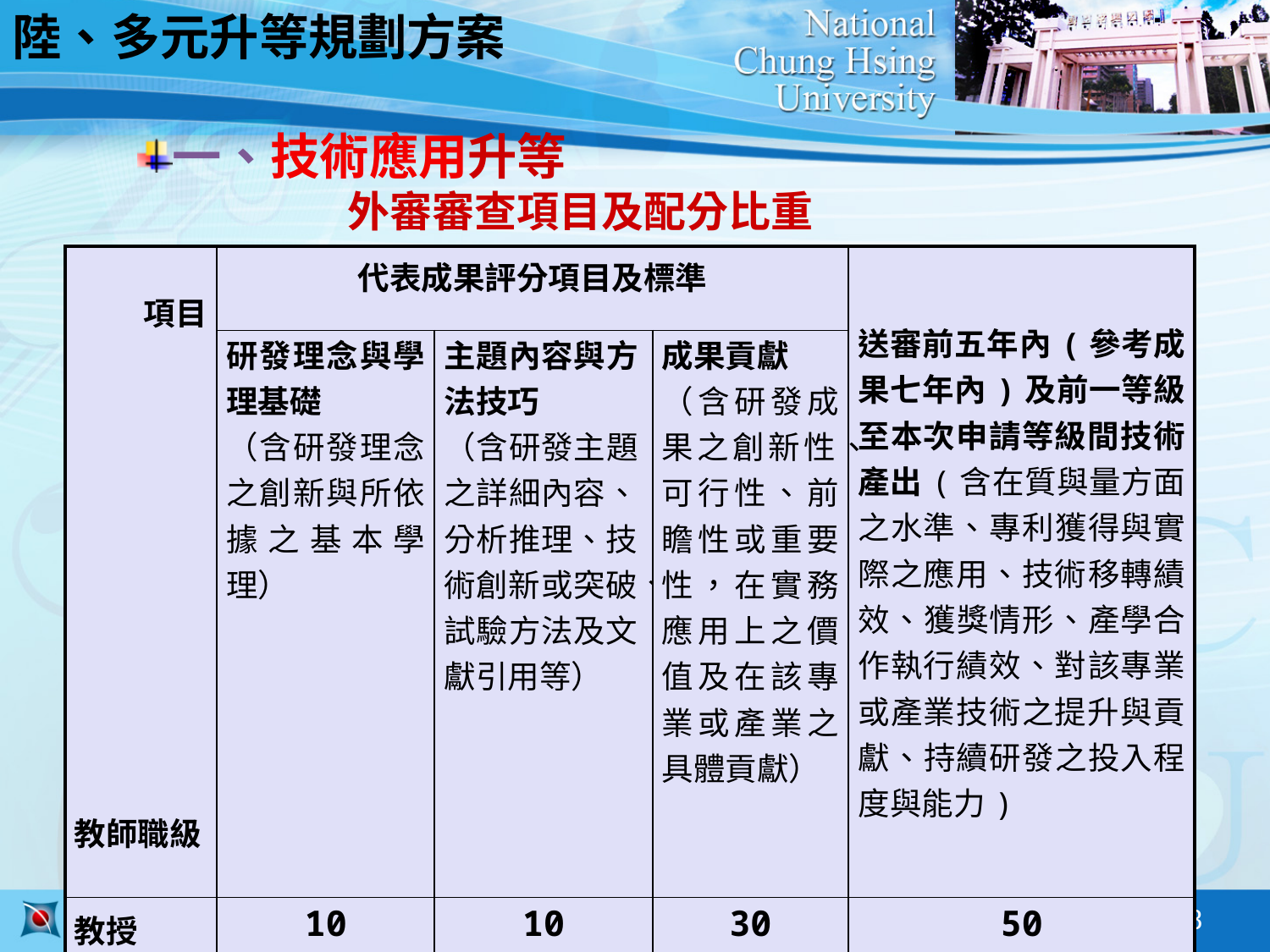

陸、多元升等規劃方案

一、技術應用升等
                     外審審查項目及配分比重
| 項目 教師職級 | 代表成果評分項目及標準 |  |  | 送審前五年內(參考成果七年內)及前一等級至本次申請等級間技術產出(含在質與量方面之水準、專利獲得與實際之應用、技術移轉績效、獲獎情形、產學合作執行績效、對該專業或產業技術之提升與貢獻、持續研發之投入程度與能力) |
| --- | --- | --- | --- | --- |
|  | 研發理念與學理基礎 （含研發理念之創新與所依據之基本學理） | 主題內容與方法技巧 （含研發主題之詳細內容、分析推理、技術創新或突破、試驗方法及文獻引用等） | 成果貢獻 （含研發成果之創新性、可行性、前瞻性或重要性，在實務應用上之價值及在該專業或產業之具體貢獻） |  |
| 教授 | 10 | 10 | 30 | 50 |
| 副教授 | 10 | 10 | 30 | 50 |